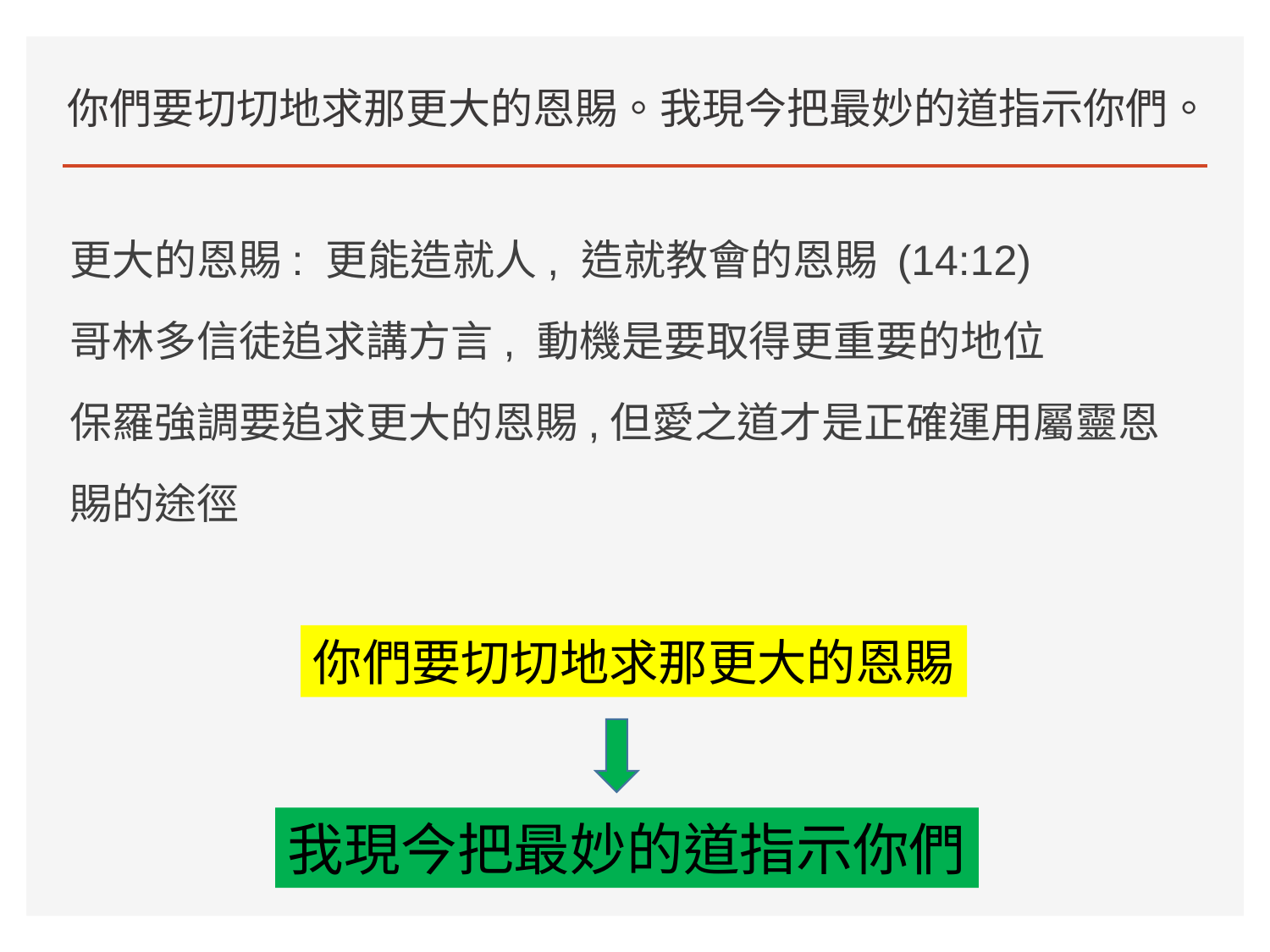

# 你們要切切地求那更大的恩賜。我現今把最妙的道指示你們。
更大的恩賜: 更能造就人, 造就教會的恩賜 (14:12)
哥林多信徒追求講方言, 動機是要取得更重要的地位
保羅強調要追求更大的恩賜,但愛之道才是正確運用屬靈恩賜的途徑
你們要切切地求那更大的恩賜

我現今把最妙的道指示你們